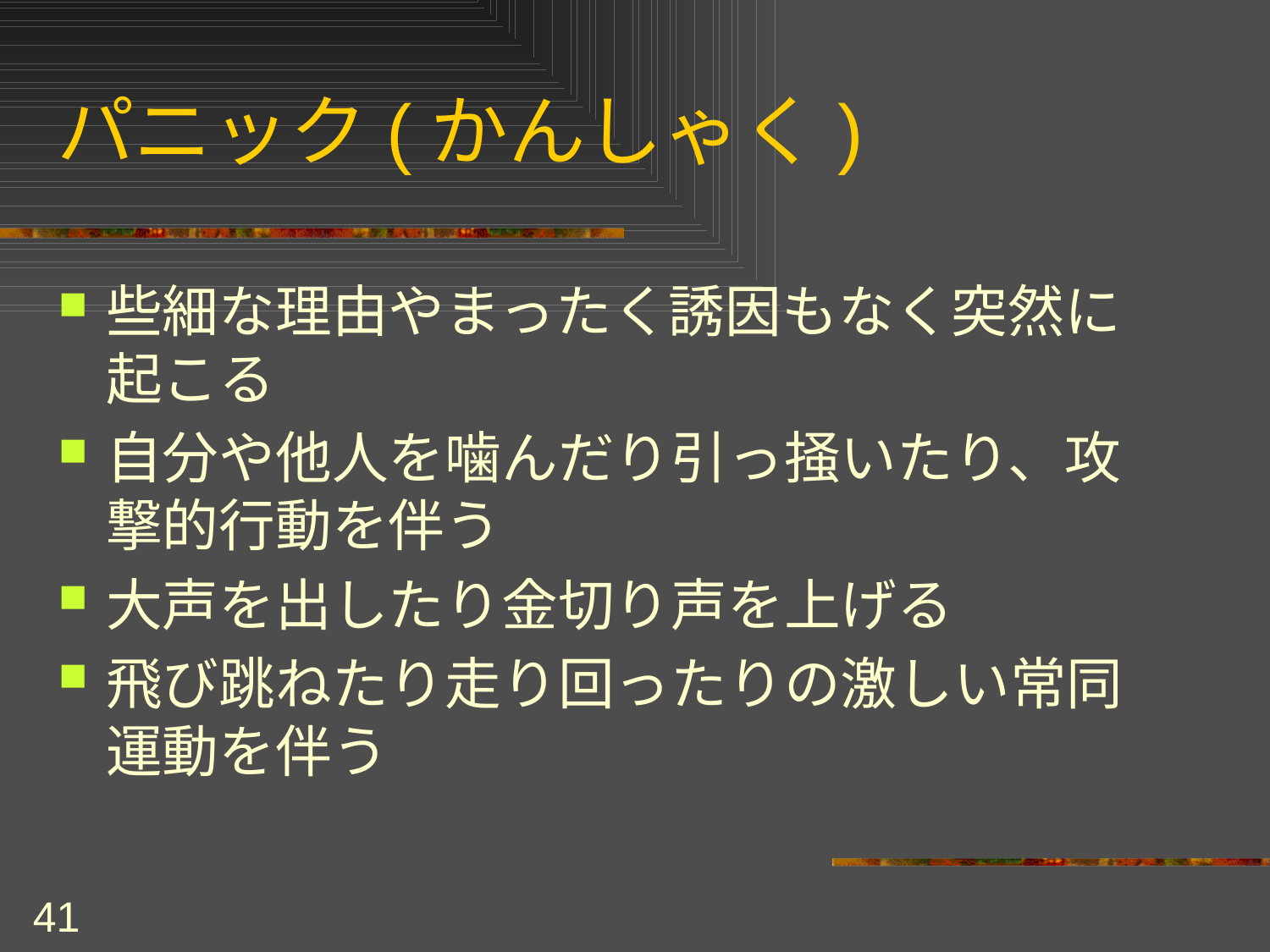

# パニック(かんしゃく)
些細な理由やまったく誘因もなく突然に起こる
自分や他人を噛んだり引っ掻いたり、攻撃的行動を伴う
大声を出したり金切り声を上げる
飛び跳ねたり走り回ったりの激しい常同運動を伴う
41